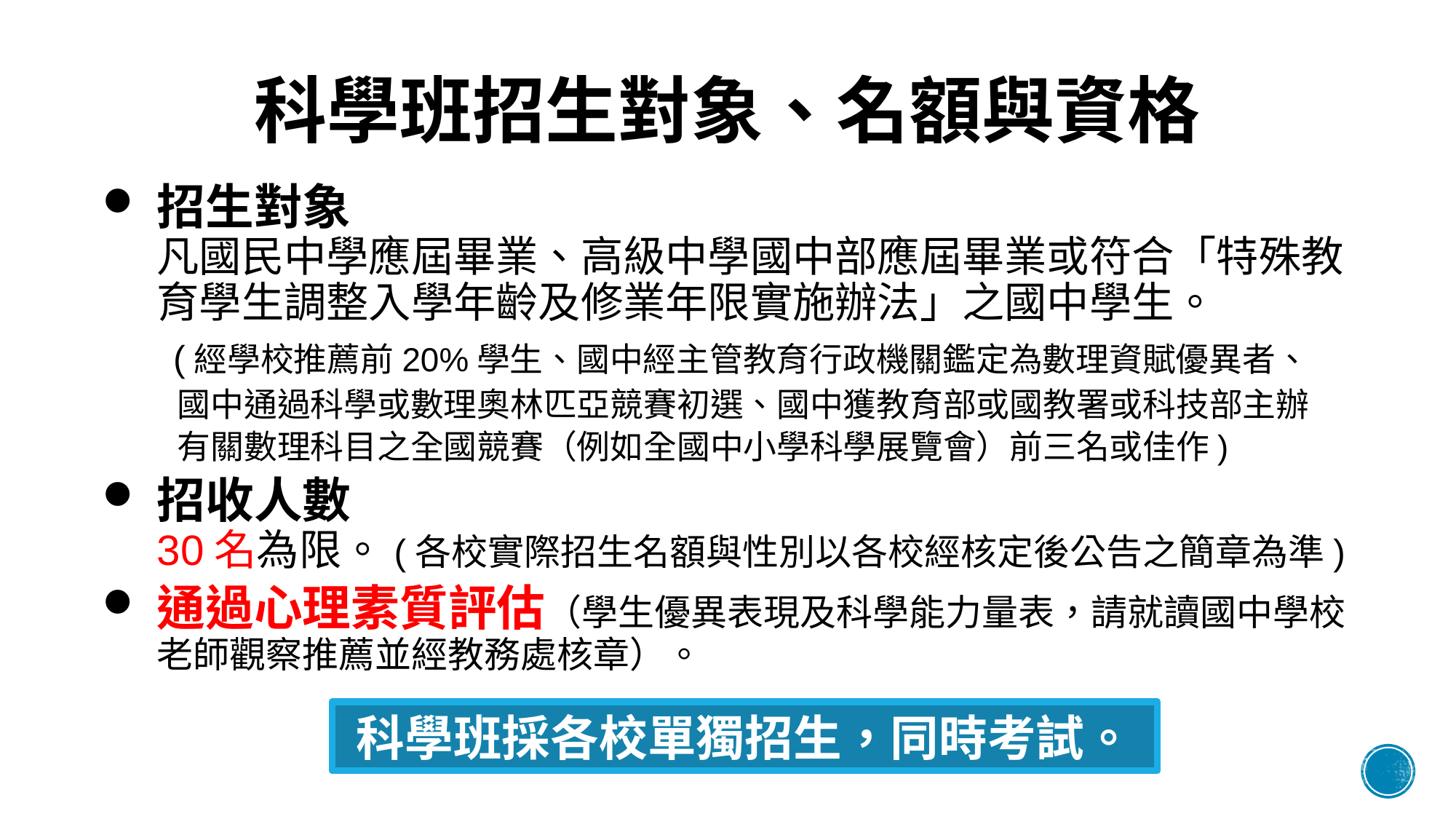

# 科學班招生對象、名額與資格
招生對象
凡國民中學應屆畢業、高級中學國中部應屆畢業或符合「特殊教育學生調整入學年齡及修業年限實施辦法」之國中學生。
      (經學校推薦前20%學生、國中經主管教育行政機關鑑定為數理資賦優異者、
         國中通過科學或數理奧林匹亞競賽初選、國中獲教育部或國教署或科技部主辦
         有關數理科目之全國競賽（例如全國中小學科學展覽會）前三名或佳作)
招收人數
30名為限。(各校實際招生名額與性別以各校經核定後公告之簡章為準)
通過心理素質評估（學生優異表現及科學能力量表，請就讀國中學校老師觀察推薦並經教務處核章）。
科學班採各校單獨招生，同時考試。